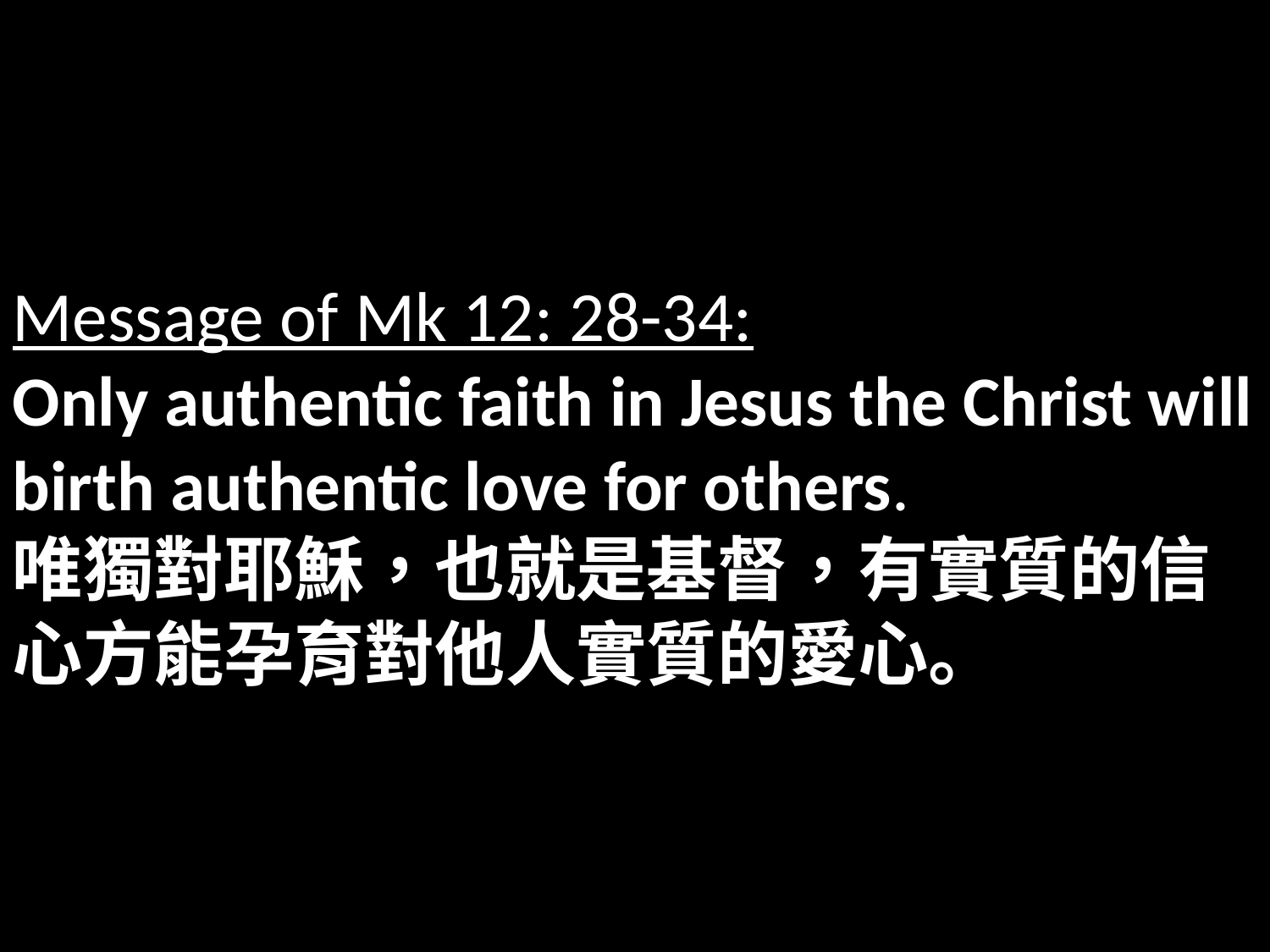

Message of Mk 12: 28-34:
Only authentic faith in Jesus the Christ will birth authentic love for others.
唯獨對耶穌，也就是基督，有實質的信心方能孕育對他人實質的愛心。